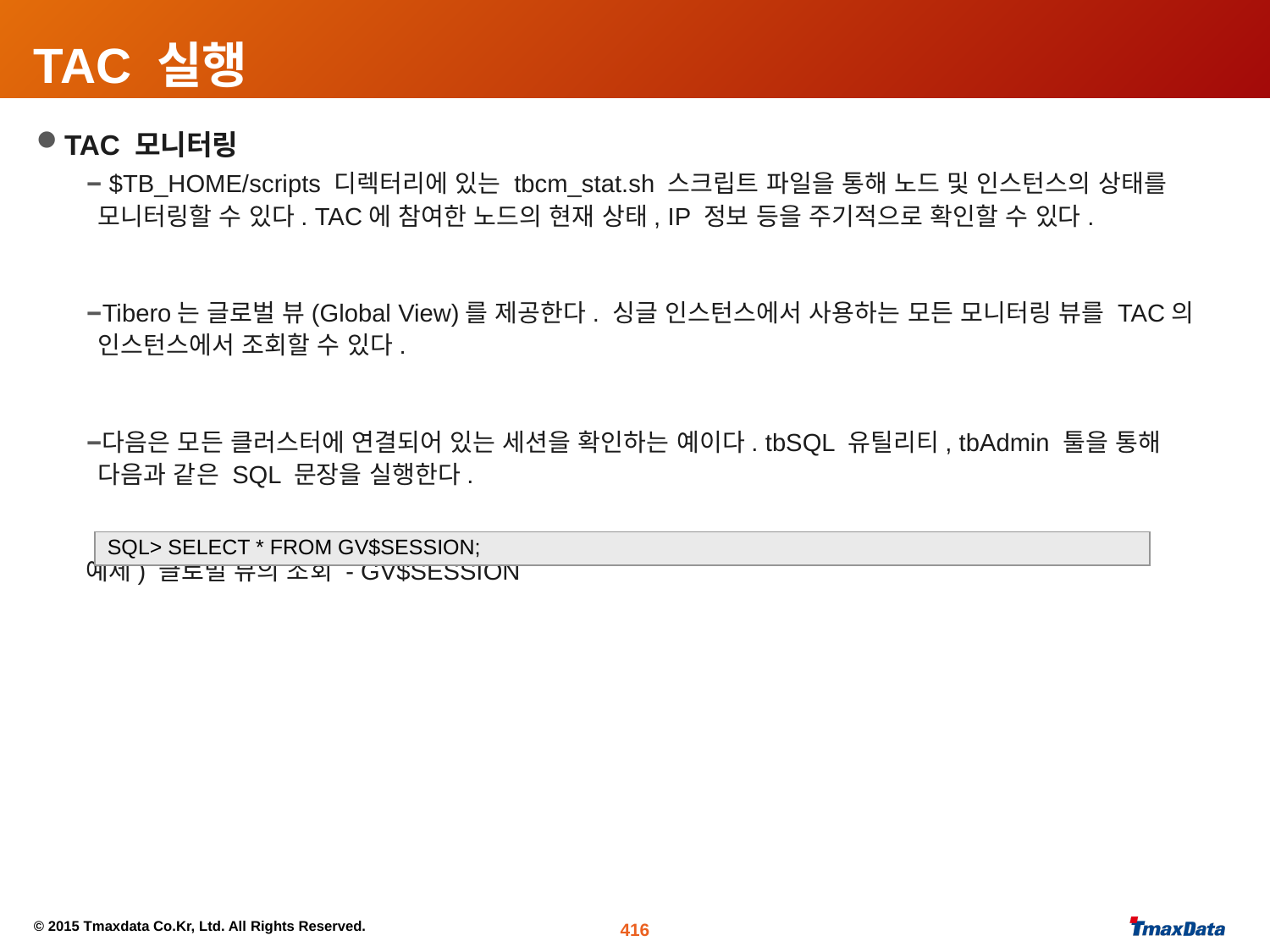

# TAC 실행
TAC 모니터링
 $TB_HOME/scripts 디렉터리에 있는 tbcm_stat.sh 스크립트 파일을 통해 노드 및 인스턴스의 상태를 모니터링할 수 있다. TAC에 참여한 노드의 현재 상태, IP 정보 등을 주기적으로 확인할 수 있다.

Tibero는 글로벌 뷰(Global View)를 제공한다. 싱글 인스턴스에서 사용하는 모든 모니터링 뷰를 TAC의 인스턴스에서 조회할 수 있다.

다음은 모든 클러스터에 연결되어 있는 세션을 확인하는 예이다. tbSQL 유틸리티, tbAdmin 툴을 통해 다음과 같은 SQL 문장을 실행한다.

예제) 글로벌 뷰의 조회 - GV$SESSION

SQL> SELECT * FROM GV$SESSION;